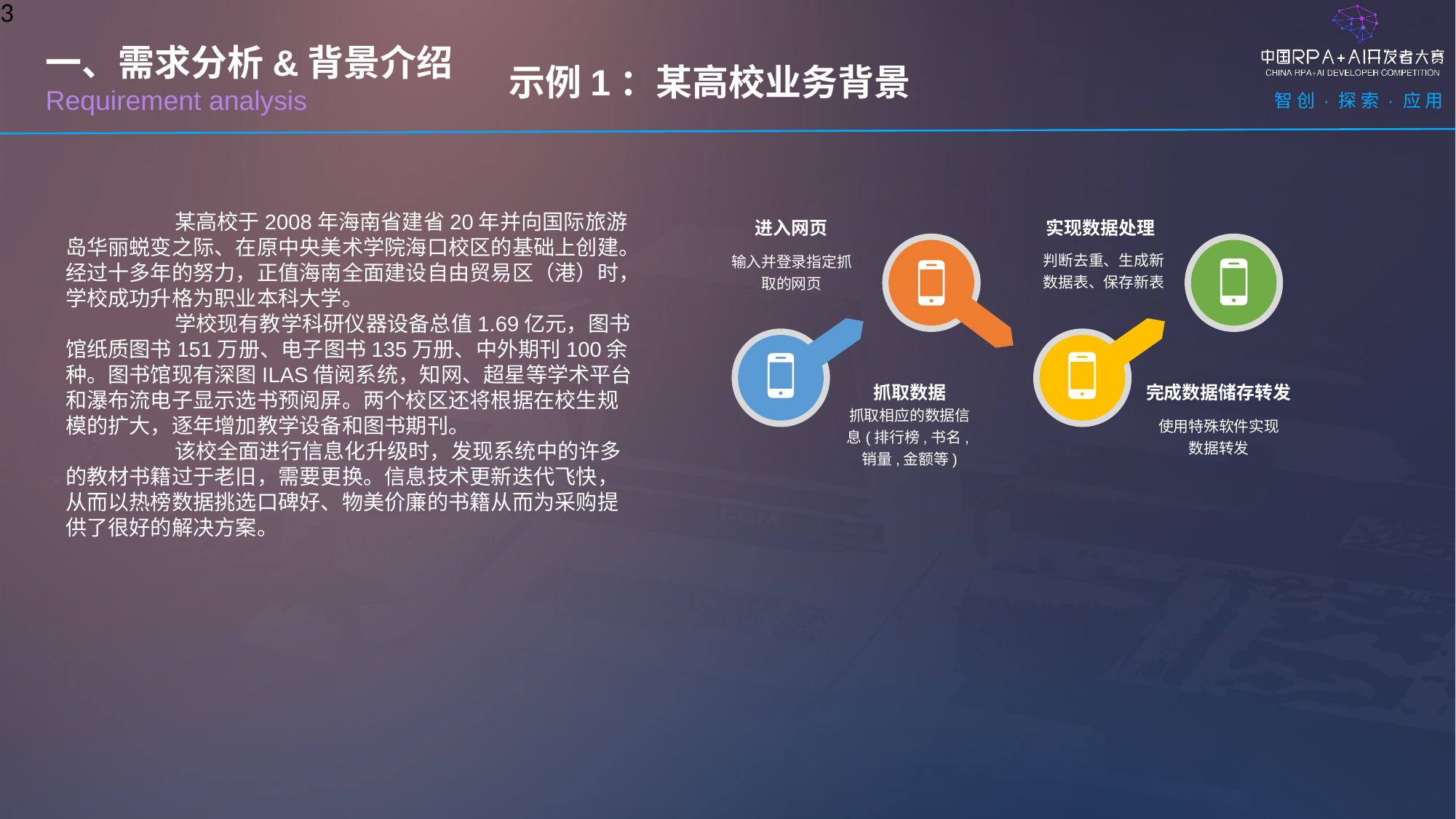

3
示例1：某高校业务背景
一、需求分析&背景介绍
Requirement analysis
	某高校于2008年海南省建省20年并向国际旅游岛华丽蜕变之际、在原中央美术学院海口校区的基础上创建。经过十多年的努力，正值海南全面建设自由贸易区（港）时，学校成功升格为职业本科大学。
	学校现有教学科研仪器设备总值1.69亿元，图书馆纸质图书151万册、电子图书135万册、中外期刊100余种。图书馆现有深图ILAS借阅系统，知网、超星等学术平台和瀑布流电子显示选书预阅屏。两个校区还将根据在校生规模的扩大，逐年增加教学设备和图书期刊。
	该校全面进行信息化升级时，发现系统中的许多的教材书籍过于老旧，需要更换。信息技术更新迭代飞快，从而以热榜数据挑选口碑好、物美价廉的书籍从而为采购提供了很好的解决方案。
进入网页
输入并登录指定抓取的网页
实现数据处理
判断去重、生成新数据表、保存新表

抓取数据
完成数据储存转发
抓取相应的数据信息(排行榜,书名,销量,金额等)
使用特殊软件实现数据转发